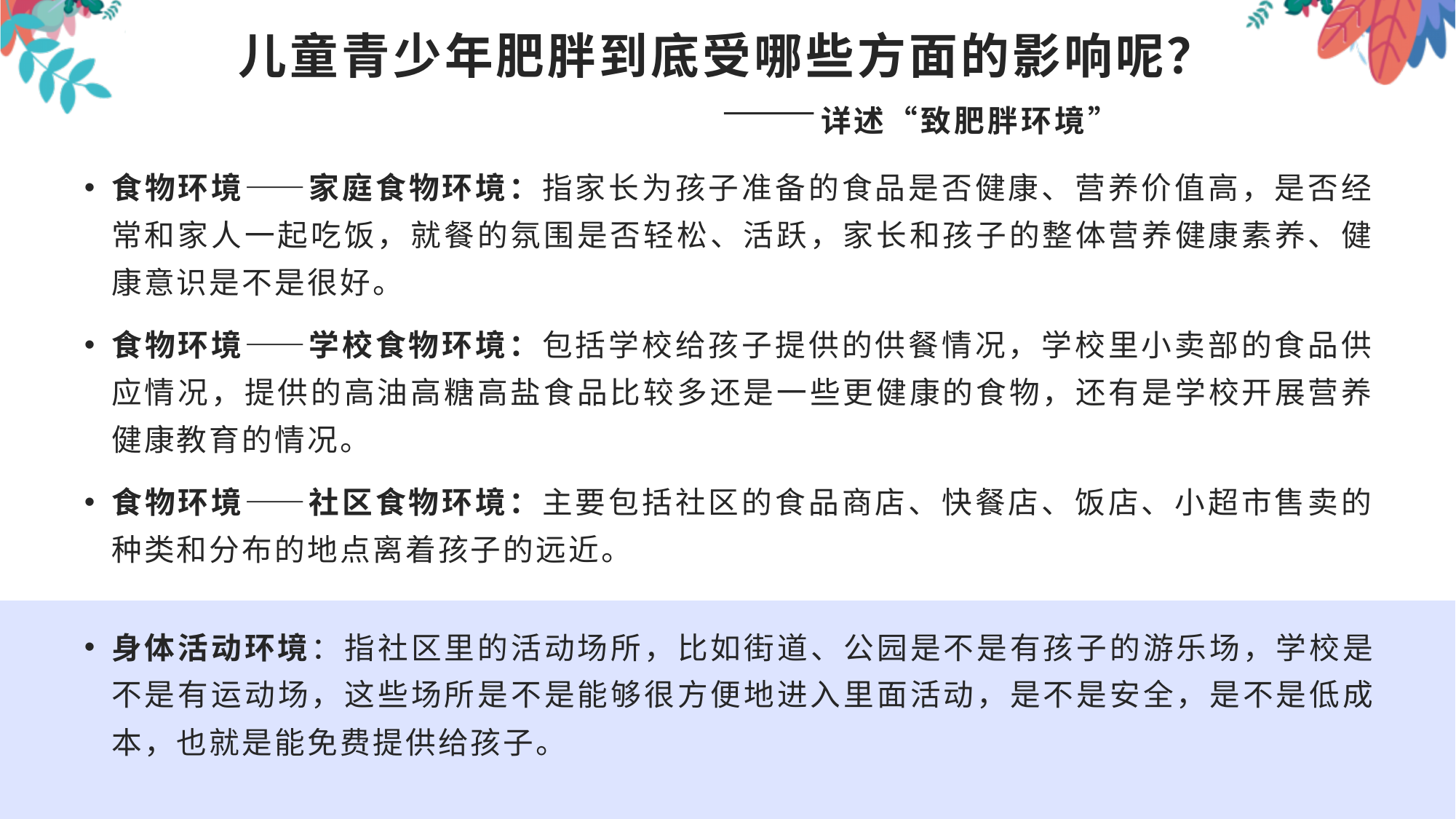

# 儿童青少年肥胖到底受哪些方面的影响呢？ ——详述“致肥胖环境”
食物环境——家庭食物环境：指家长为孩子准备的食品是否健康、营养价值高，是否经常和家人一起吃饭，就餐的氛围是否轻松、活跃，家长和孩子的整体营养健康素养、健康意识是不是很好。
食物环境——学校食物环境：包括学校给孩子提供的供餐情况，学校里小卖部的食品供应情况，提供的高油高糖高盐食品比较多还是一些更健康的食物，还有是学校开展营养健康教育的情况。
食物环境——社区食物环境：主要包括社区的食品商店、快餐店、饭店、小超市售卖的种类和分布的地点离着孩子的远近。
身体活动环境：指社区里的活动场所，比如街道、公园是不是有孩子的游乐场，学校是不是有运动场，这些场所是不是能够很方便地进入里面活动，是不是安全，是不是低成本，也就是能免费提供给孩子。